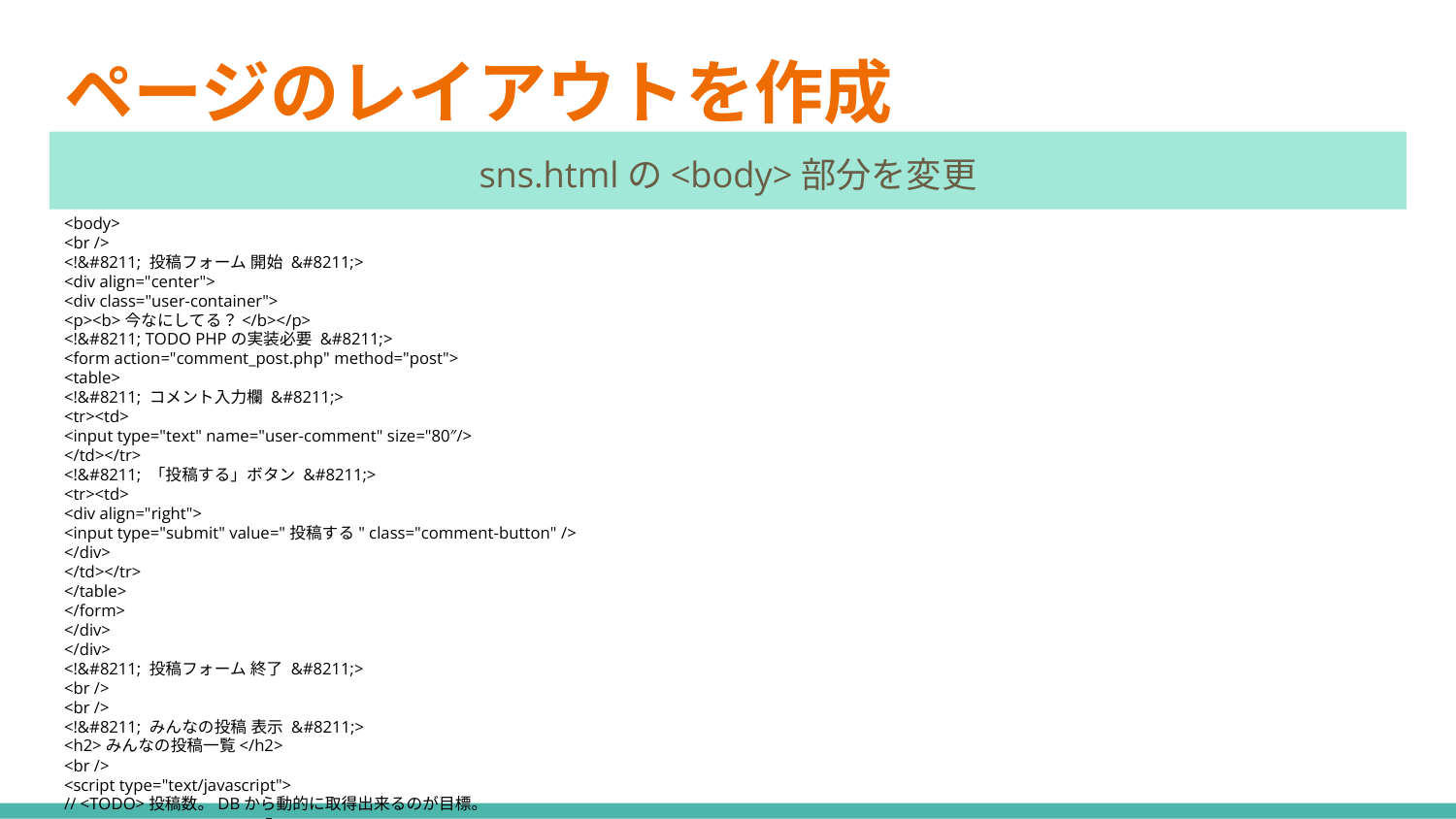

# ページのレイアウトを作成
sns.htmlの<body>部分を変更
<body>
<br />
<!&#8211; 投稿フォーム 開始 &#8211;>
<div align="center">
<div class="user-container">
<p><b>今なにしてる？</b></p>
<!&#8211; TODO PHPの実装必要 &#8211;>
<form action="comment_post.php" method="post">
<table>
<!&#8211; コメント入力欄 &#8211;>
<tr><td>
<input type="text" name="user-comment" size="80″/>
</td></tr>
<!&#8211; 「投稿する」ボタン &#8211;>
<tr><td>
<div align="right">
<input type="submit" value="投稿する" class="comment-button" />
</div>
</td></tr>
</table>
</form>
</div>
</div>
<!&#8211; 投稿フォーム 終了 &#8211;>
<br />
<br />
<!&#8211; みんなの投稿 表示 &#8211;>
<h2>みんなの投稿一覧</h2>
<br />
<script type="text/javascript">
// <TODO>投稿数。DBから動的に取得出来るのが目標。
var user_comment_num = 5;

// 投稿データを表示するループ
document.writeln("<div align=\"center\">");
for (let count = 0; count < user_comment_num; count++)
{
// <TODO>投稿コメント。DBから動的に取得出来るのが目標。
var user_comment = "ユーザーが書いたコメント";

// SNSチックに箱を表示
document.writeln("<div class=\"comment\">");
document.writeln(user_comment);
document.writeln("</div>");
}
document.writeln("</div>");
</script>
<!&#8211; みんなの投稿 終了 &#8211;>

</body>
</html>